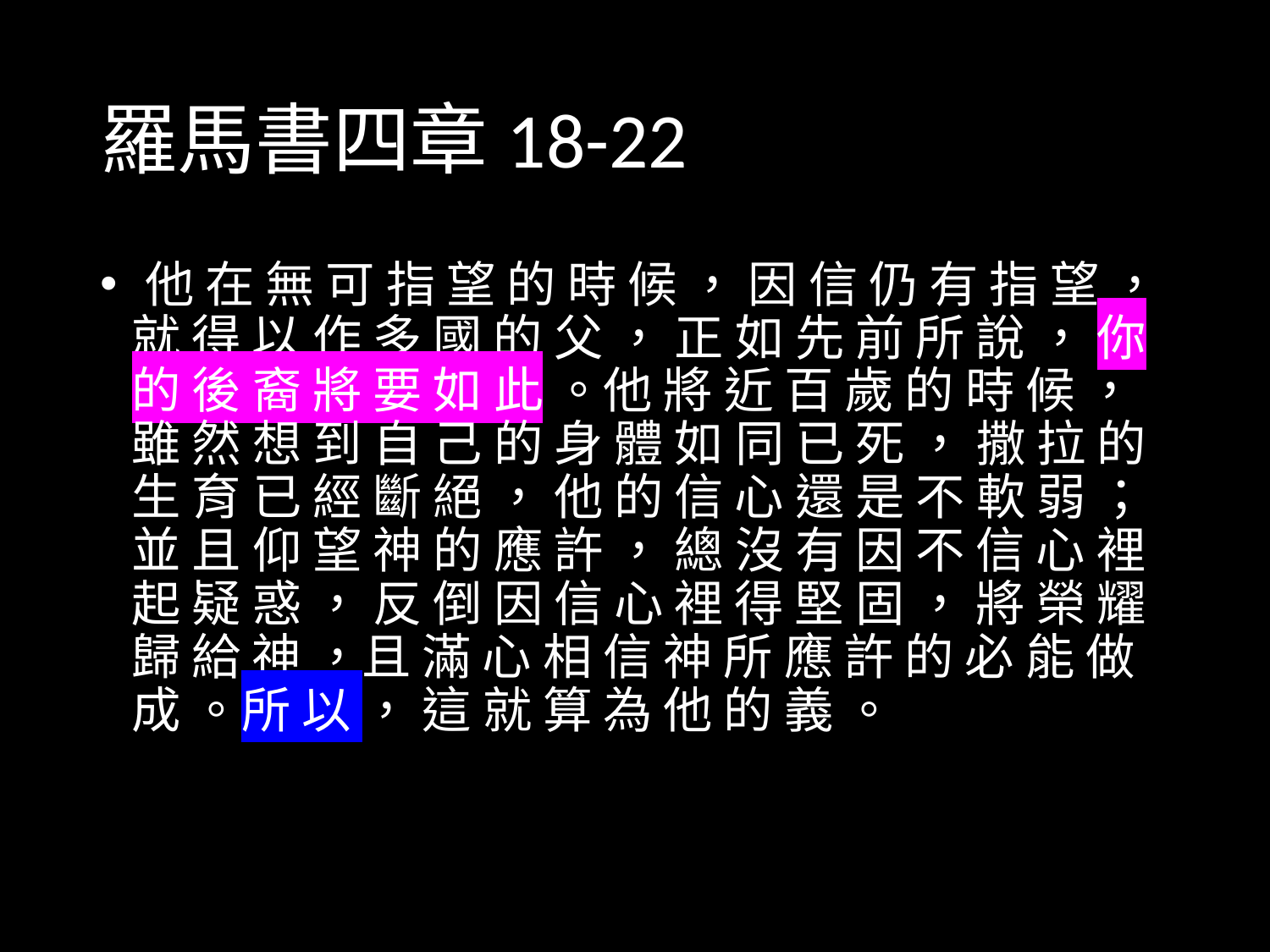

# 羅馬書四章18-22
 他 在 無 可 指 望 的 時 候 ， 因 信 仍 有 指 望 ， 就 得 以 作 多 國 的 父 ， 正 如 先 前 所 說 ， 你 的 後 裔 將 要 如 此 。他 將 近 百 歲 的 時 候 ， 雖 然 想 到 自 己 的 身 體 如 同 已 死 ， 撒 拉 的 生 育 已 經 斷 絕 ， 他 的 信 心 還 是 不 軟 弱 ；並 且 仰 望 神 的 應 許 ， 總 沒 有 因 不 信 心 裡 起 疑 惑 ， 反 倒 因 信 心 裡 得 堅 固 ， 將 榮 耀 歸 給 神 ，且 滿 心 相 信 神 所 應 許 的 必 能 做 成 。所 以 ， 這 就 算 為 他 的 義 。